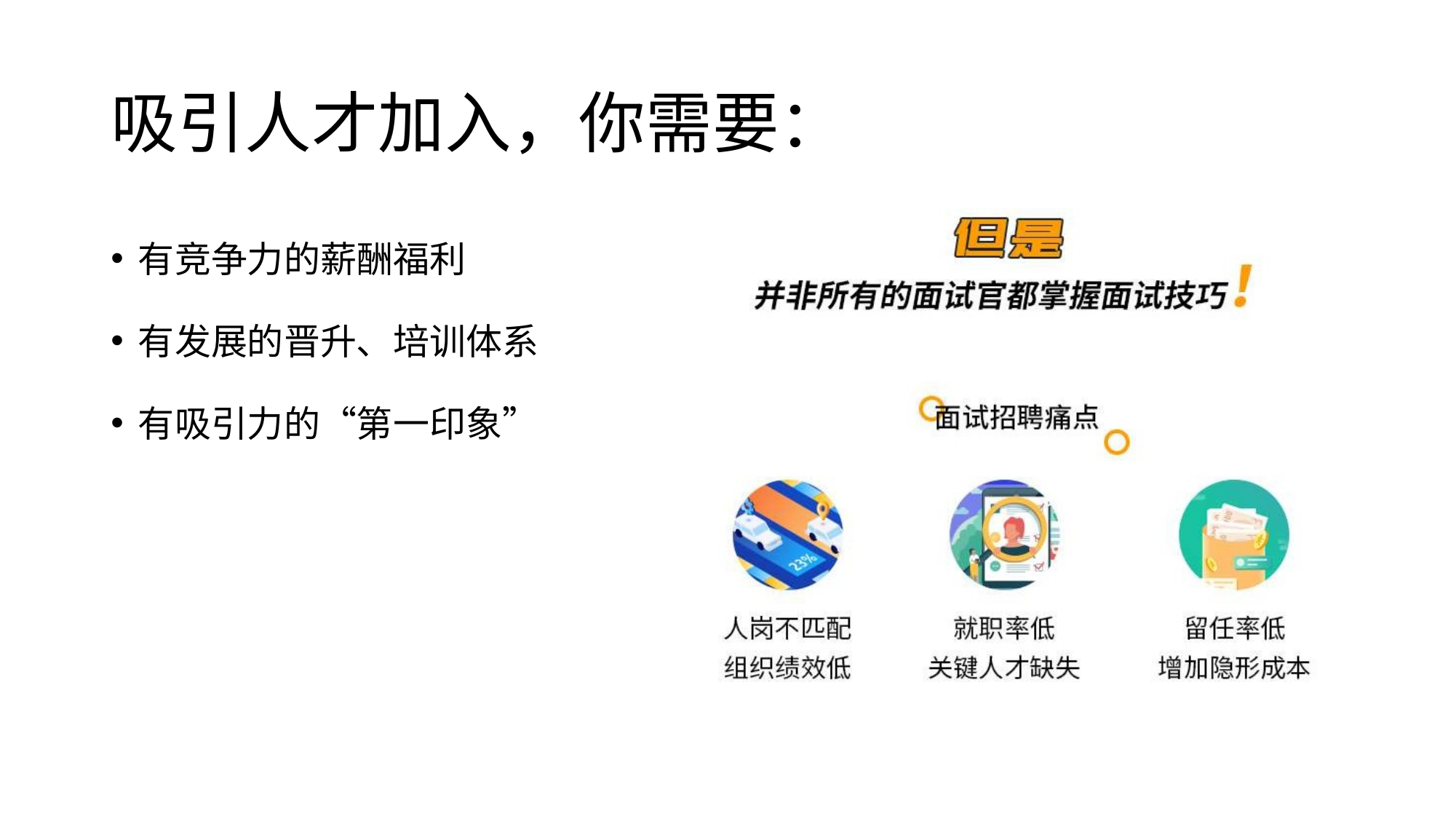

# 吸引人才加入，你需要：

有竞争力的薪酬福利

有发展的晋升、培训体系

有吸引力的“第一印象”